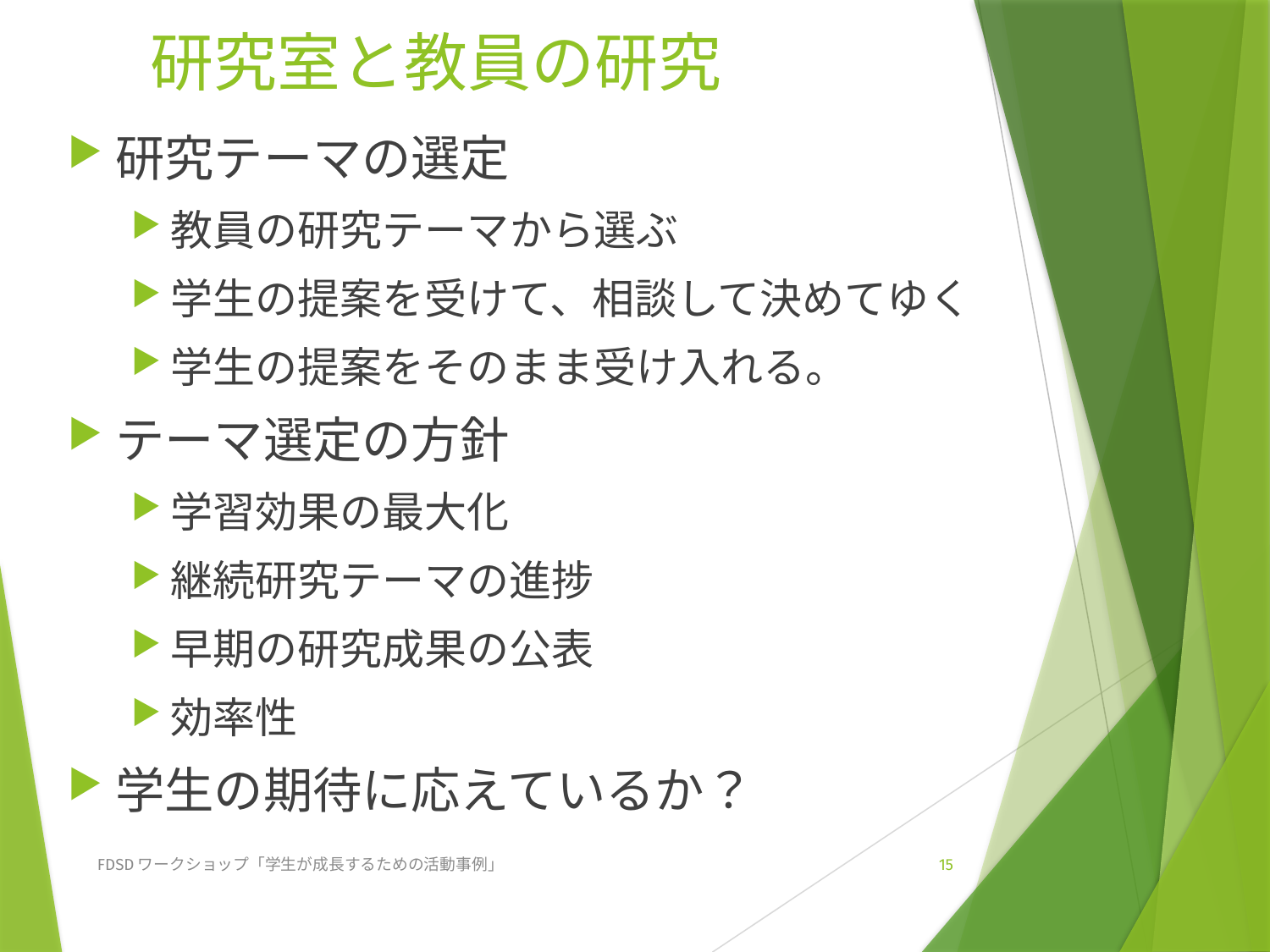

# 研究室と教員の研究
研究テーマの選定
教員の研究テーマから選ぶ
学生の提案を受けて、相談して決めてゆく
学生の提案をそのまま受け入れる。
テーマ選定の方針
学習効果の最大化
継続研究テーマの進捗
早期の研究成果の公表
効率性
学生の期待に応えているか？

FDSDワークショップ「学生が成長するための活動事例」
15